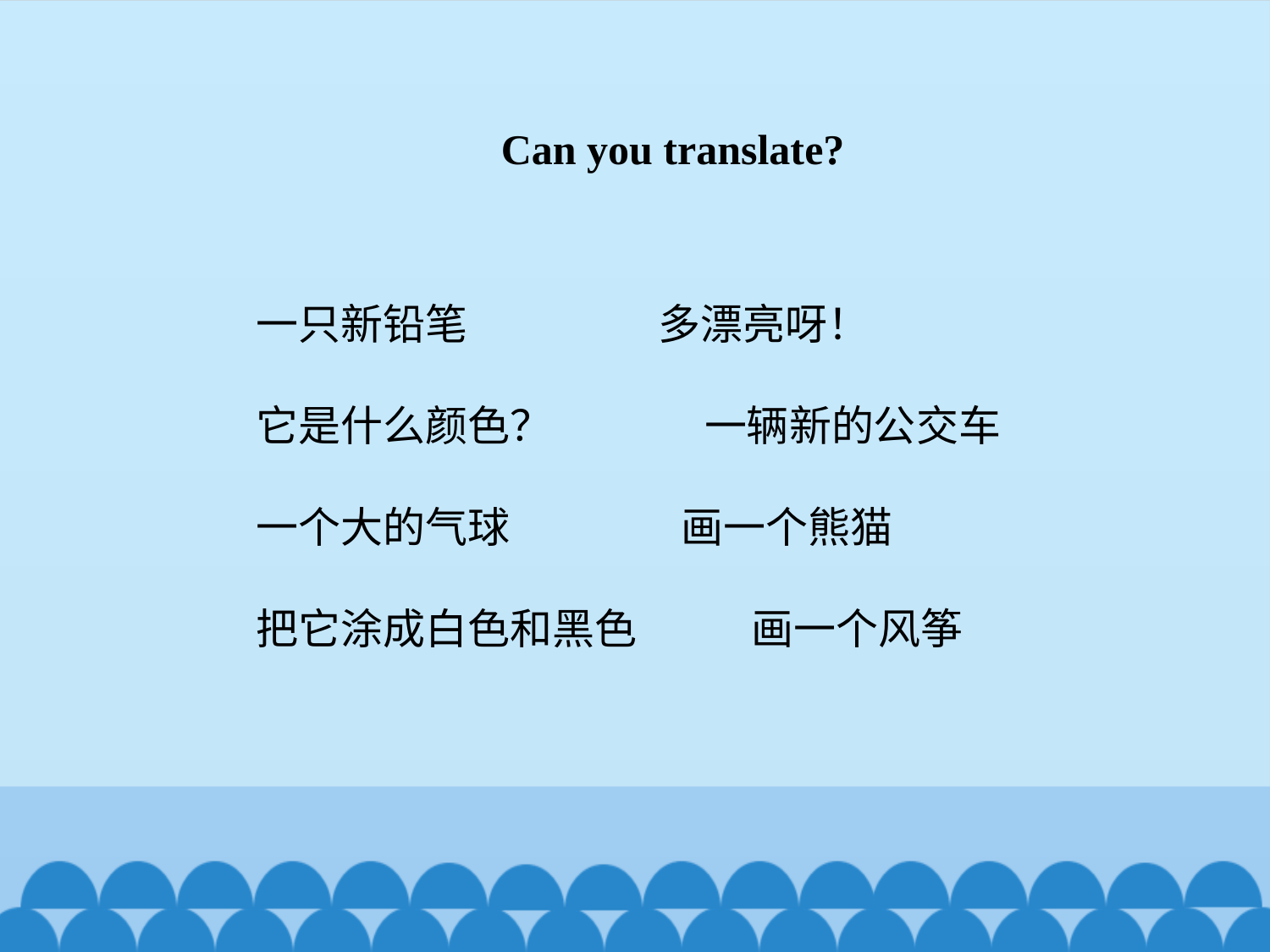

Can you translate?
一只新铅笔                    多漂亮呀！

它是什么颜色？                一辆新的公交车

一个大的气球                  画一个熊猫

把它涂成白色和黑色            画一个风筝